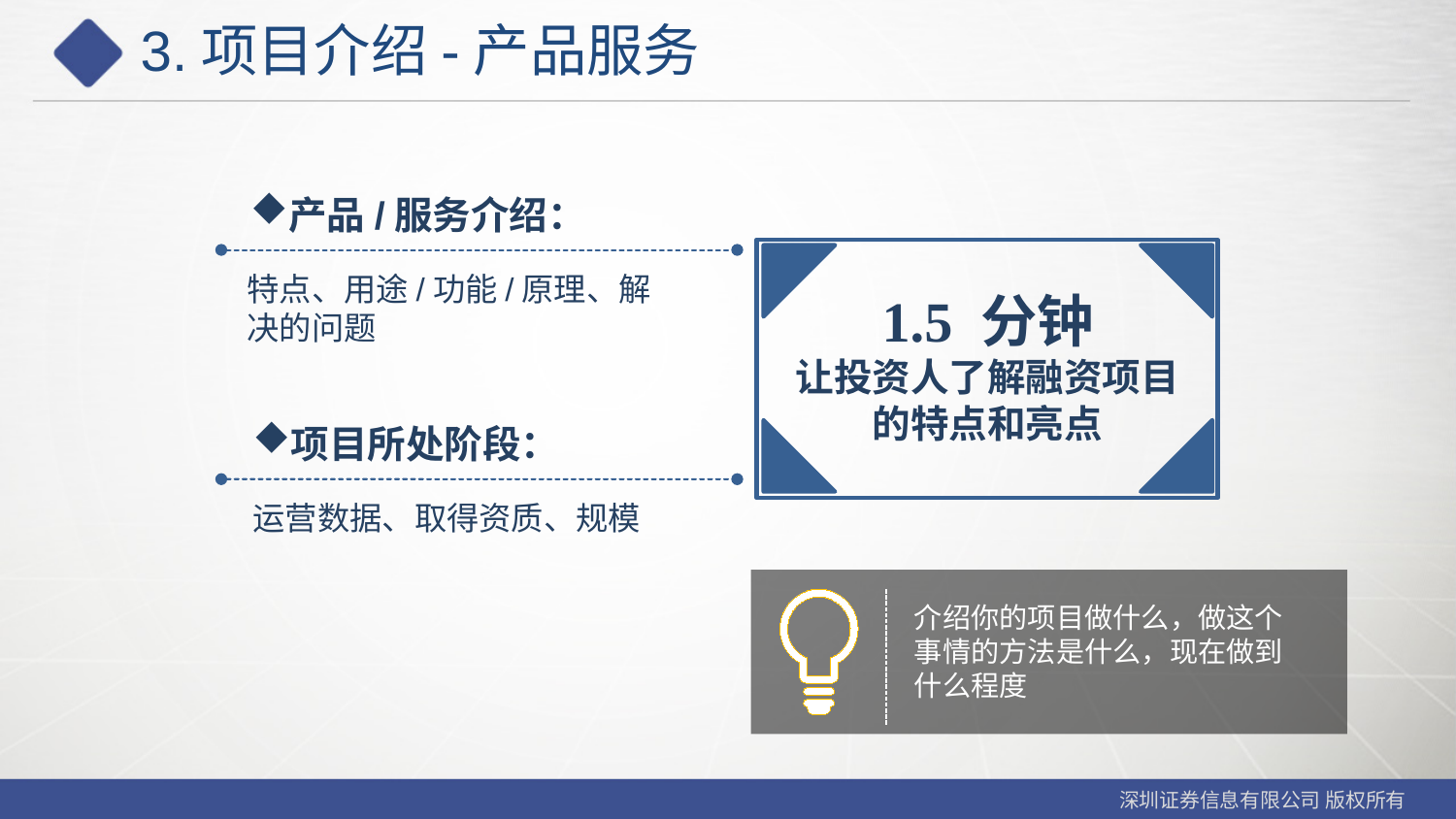

# 3.项目介绍-产品服务
产品/服务介绍：

特点、用途/功能/原理、解决的问题

1.5 分钟
让投资人了解融资项目的特点和亮点
项目所处阶段：

运营数据、取得资质、规模

介绍你的项目做什么，做这个事情的方法是什么，现在做到什么程度
深圳证券信息有限公司 版权所有